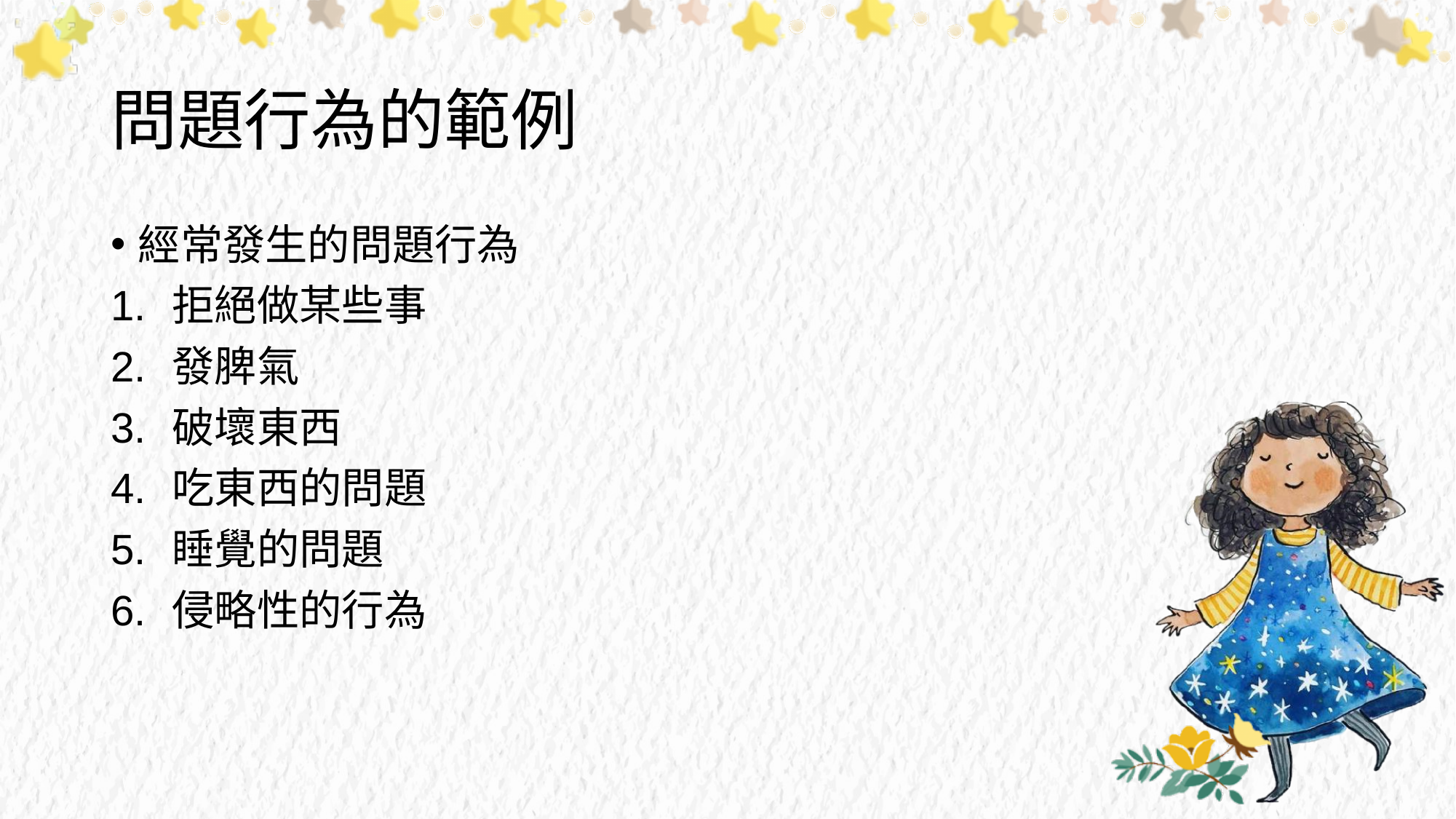

# 問題行為的範例
經常發生的問題行為
拒絕做某些事
發脾氣
破壞東西
吃東西的問題
睡覺的問題
侵略性的行為